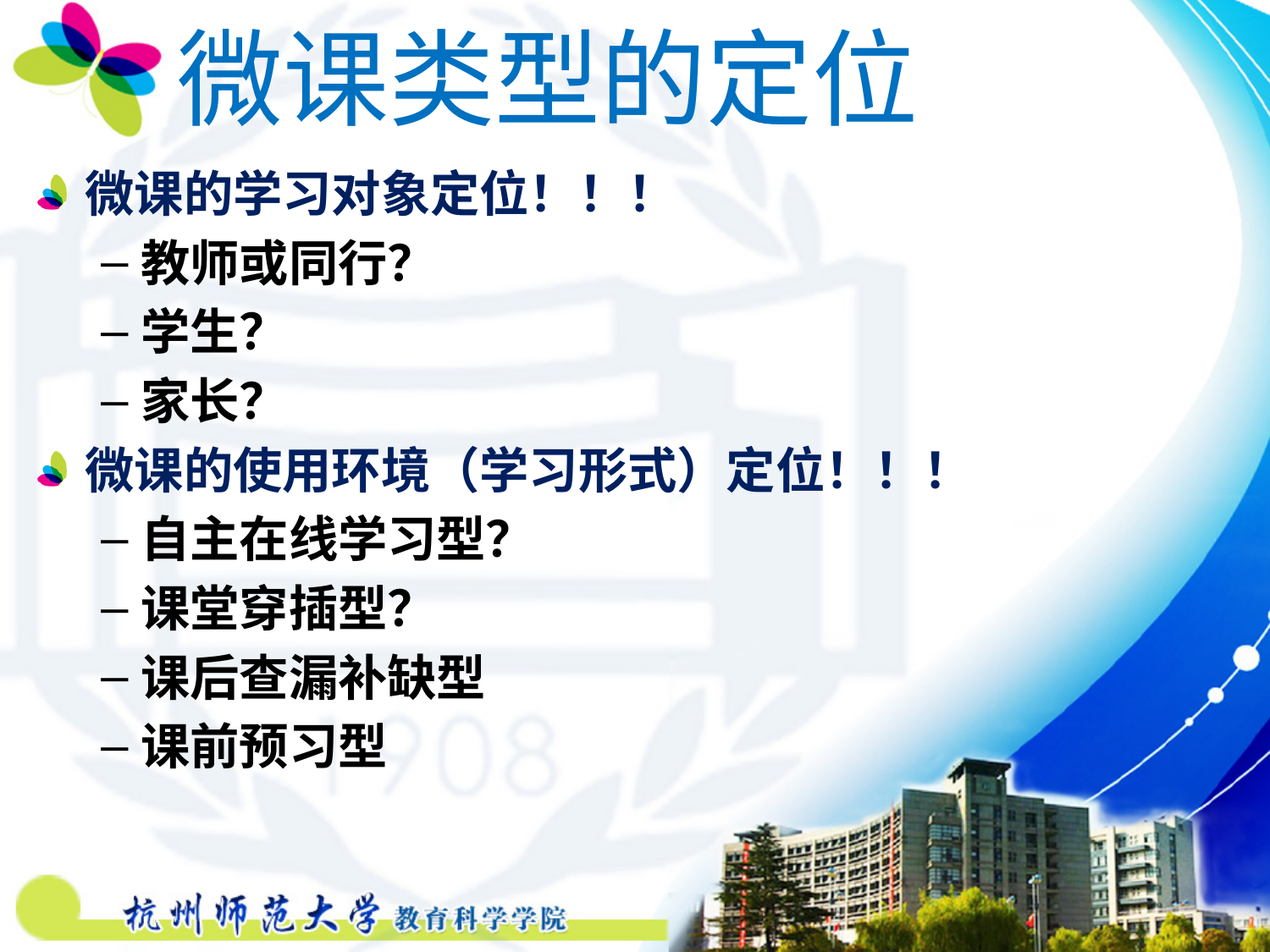

# 微课类型的定位
微课的学习对象定位！！！
教师或同行？
学生？
家长？
微课的使用环境（学习形式）定位！！！
自主在线学习型？
课堂穿插型？
课后查漏补缺型
课前预习型